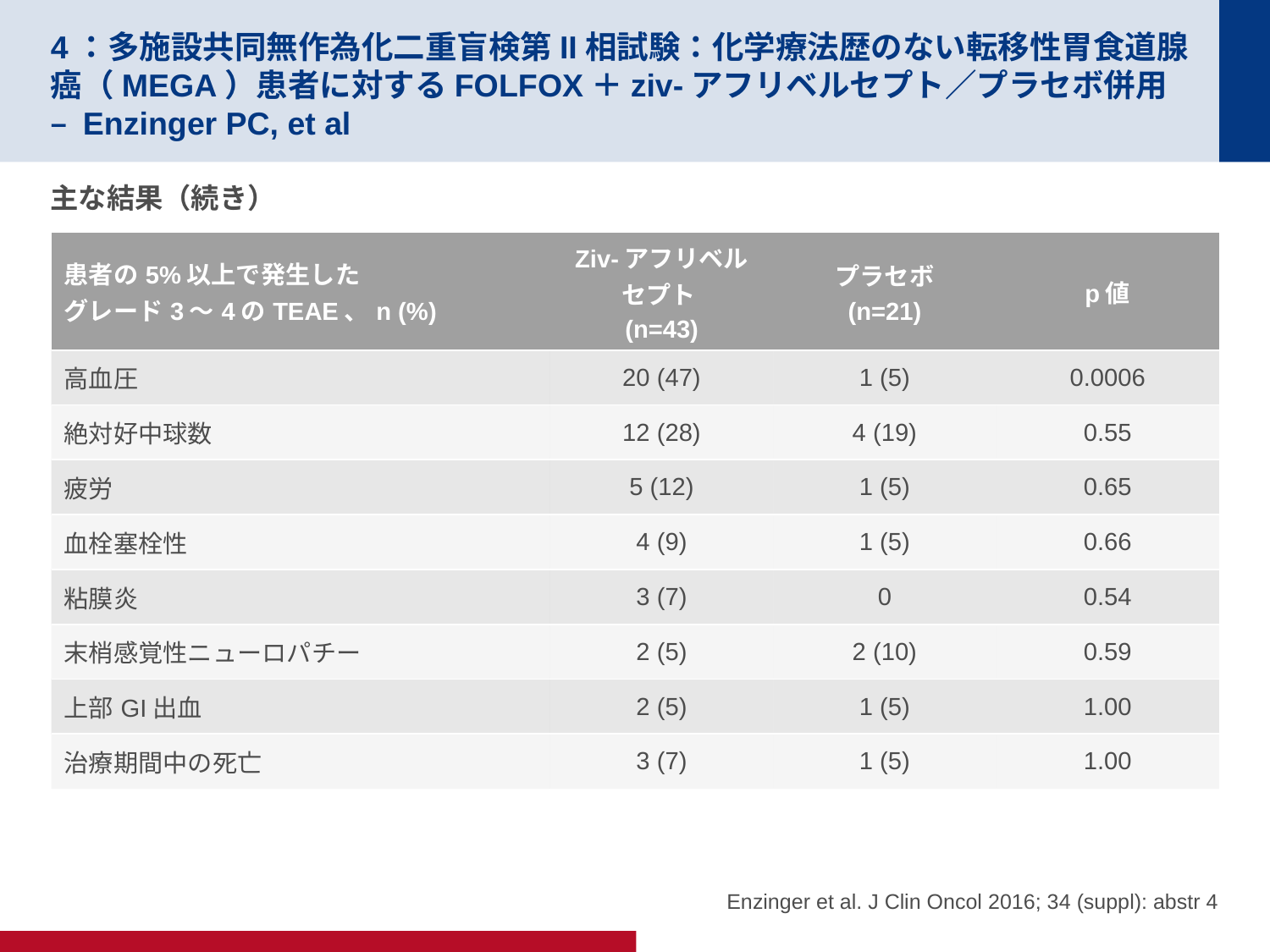

# 4：多施設共同無作為化二重盲検第II相試験：化学療法歴のない転移性胃食道腺癌（MEGA）患者に対するFOLFOX＋ziv-アフリベルセプト／プラセボ併用 – Enzinger PC, et al
主な結果（続き）

| 患者の5%以上で発生した グレード3～4のTEAE、n (%) | Ziv-アフリベルセプト (n=43) | プラセボ (n=21) | p値 |
| --- | --- | --- | --- |
| 高血圧 | 20 (47) | 1 (5) | 0.0006 |
| 絶対好中球数 | 12 (28) | 4 (19) | 0.55 |
| 疲労 | 5 (12) | 1 (5) | 0.65 |
| 血栓塞栓性 | 4 (9) | 1 (5) | 0.66 |
| 粘膜炎 | 3 (7) | 0 | 0.54 |
| 末梢感覚性ニューロパチー | 2 (5) | 2 (10) | 0.59 |
| 上部GI出血 | 2 (5) | 1 (5) | 1.00 |
| 治療期間中の死亡 | 3 (7) | 1 (5) | 1.00 |
Enzinger et al. J Clin Oncol 2016; 34 (suppl): abstr 4